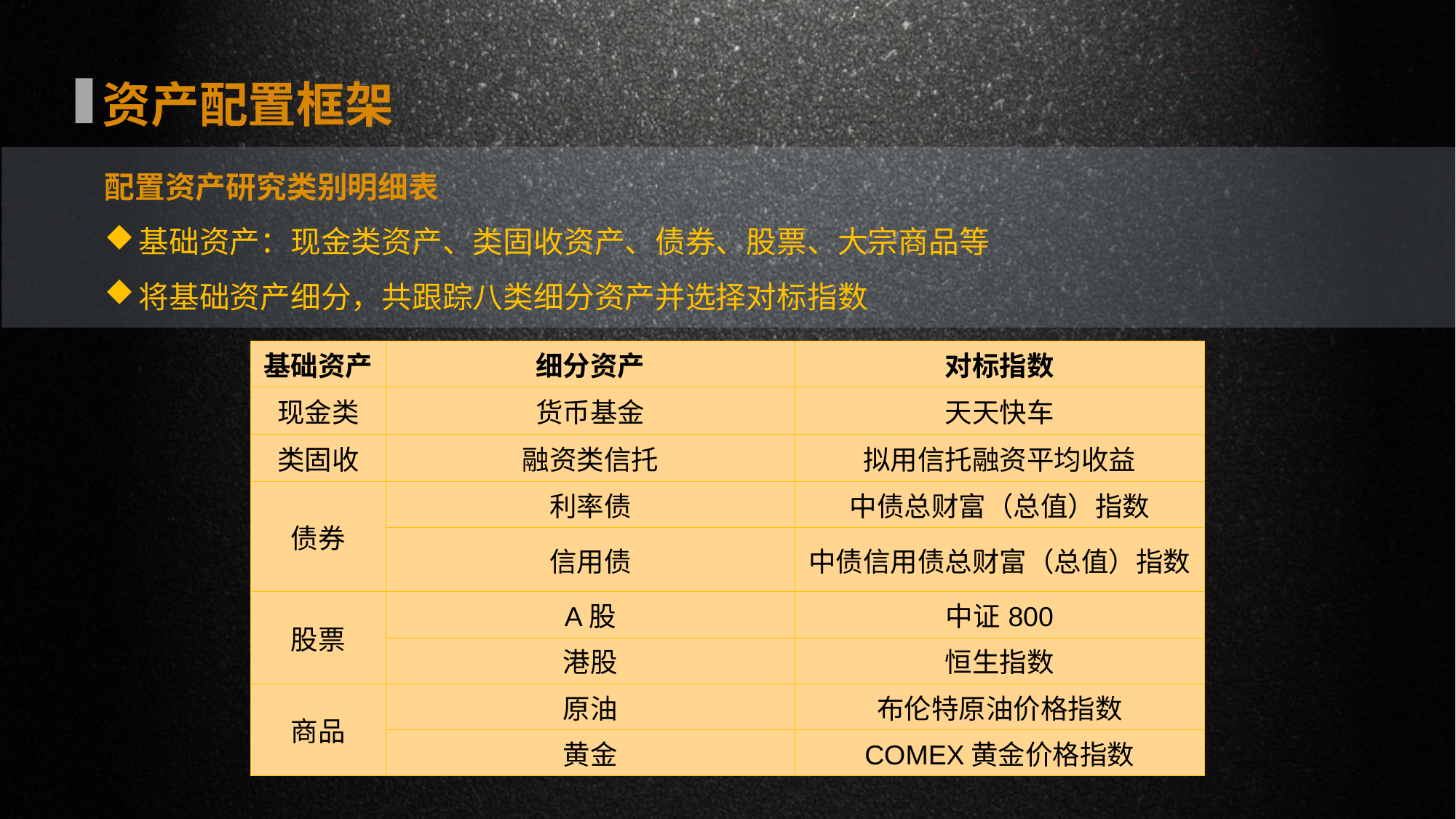

资产配置框架

配置资产研究类别明细表
基础资产：现金类资产、类固收资产、债券、股票、大宗商品等
将基础资产细分，共跟踪八类细分资产并选择对标指数
| 基础资产 | 细分资产 | 对标指数 |
| --- | --- | --- |
| 现金类 | 货币基金 | 天天快车 |
| 类固收 | 融资类信托 | 拟用信托融资平均收益 |
| 债券 | 利率债 | 中债总财富（总值）指数 |
|  | 信用债 | 中债信用债总财富（总值）指数 |
| 股票 | A股 | 中证800 |
|  | 港股 | 恒生指数 |
| 商品 | 原油 | 布伦特原油价格指数 |
|  | 黄金 | COMEX黄金价格指数 |
4